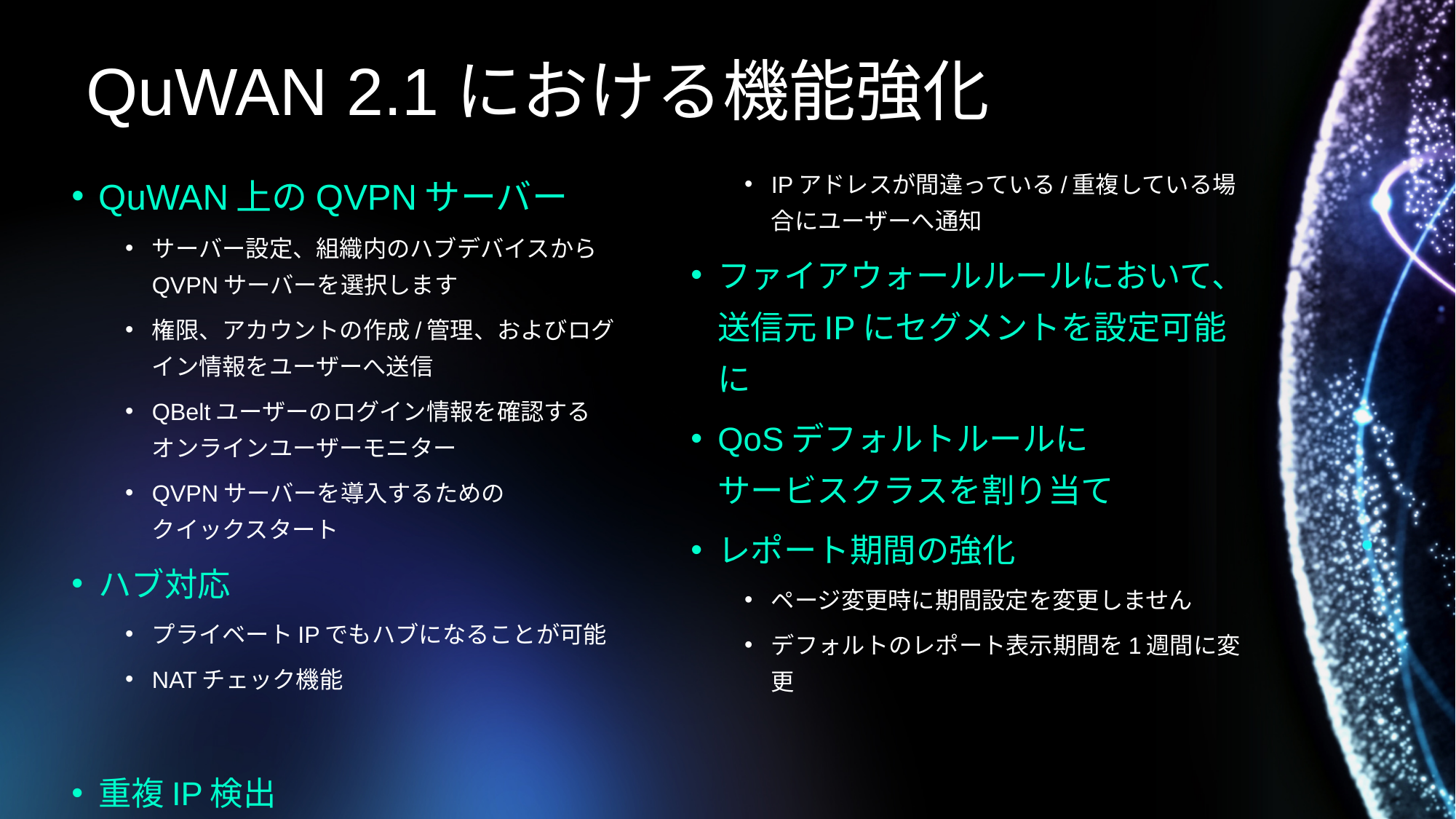

# QuWAN 2.1における機能強化
QVPN server on QuWAN
Server setting, choose the Hub device in the org for QVPN server
Privilege, create/managed account and sending login information to user
Online user monitor, checking the QBelt user login information
Quick start for introducing QVPN server
Hub capable
Private IP can be Hub role
Including NAT check function
Duplicate IP detect
Notice user for wrong/duplicate IP address
Can setup segment for source IP in firewall rule
Assign Service Class for QoS default rule
Reporting time period enhancement
Page change will not change time period setting
Default report display time period change to 1 week

QuWAN上のQVPNサーバー
サーバー設定、組織内のハブデバイスからQVPNサーバーを選択します
権限、アカウントの作成/管理、およびログイン情報をユーザーへ送信
QBeltユーザーのログイン情報を確認する
オンラインユーザーモニター
QVPNサーバーを導入するための
クイックスタート
ハブ対応
プライベートIPでもハブになることが可能
NATチェック機能

重複IP検出
IPアドレスが間違っている/重複している場合にユーザーへ通知
ファイアウォールルールにおいて、
送信元IPにセグメントを設定可能に
QoSデフォルトルールに
サービスクラスを割り当て
レポート期間の強化
ページ変更時に期間設定を変更しません
デフォルトのレポート表示期間を1週間に変更